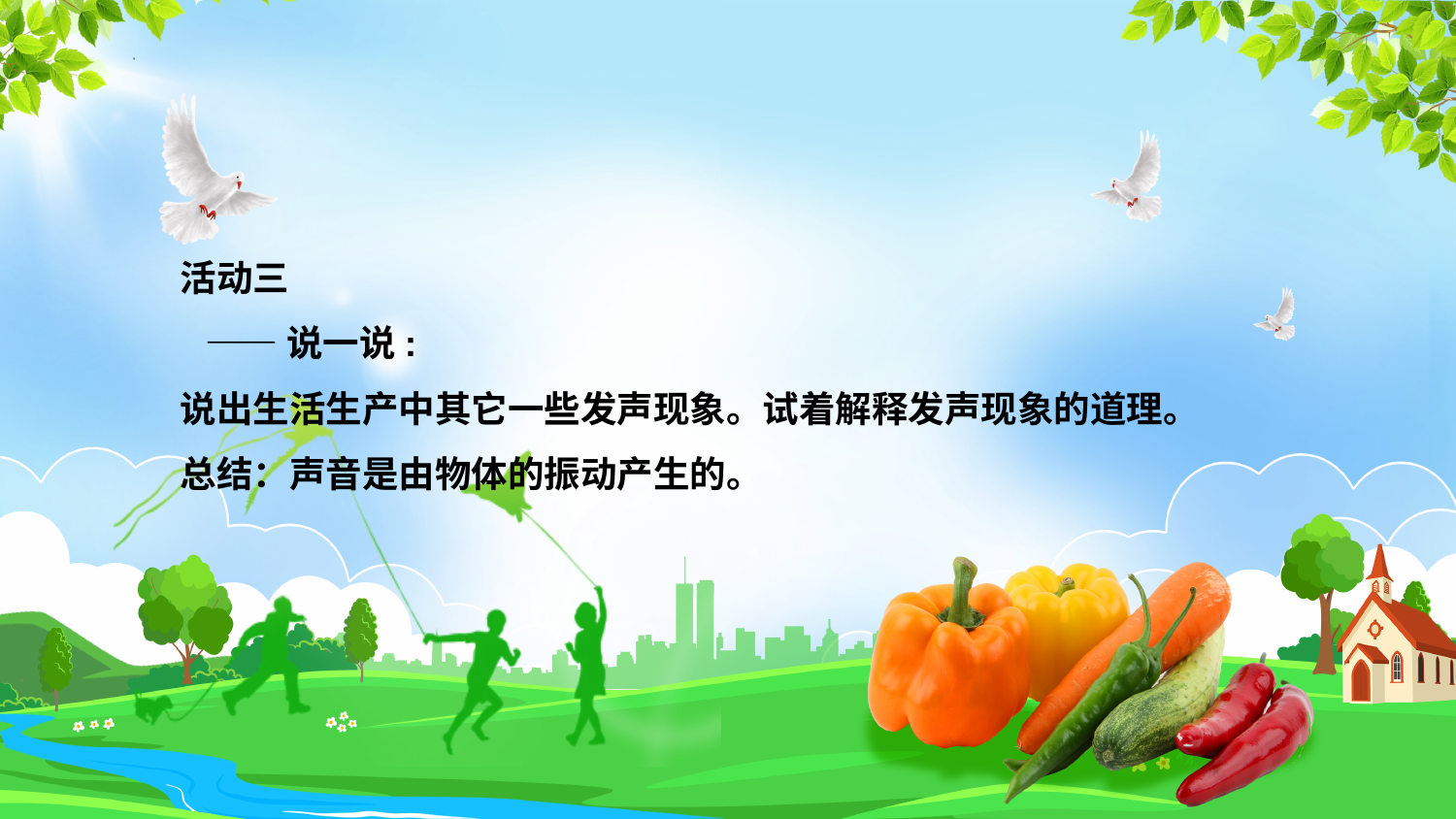

活动三
   ——说一说:
说出生活生产中其它一些发声现象。试着解释发声现象的道理。
总结：声音是由物体的振动产生的。